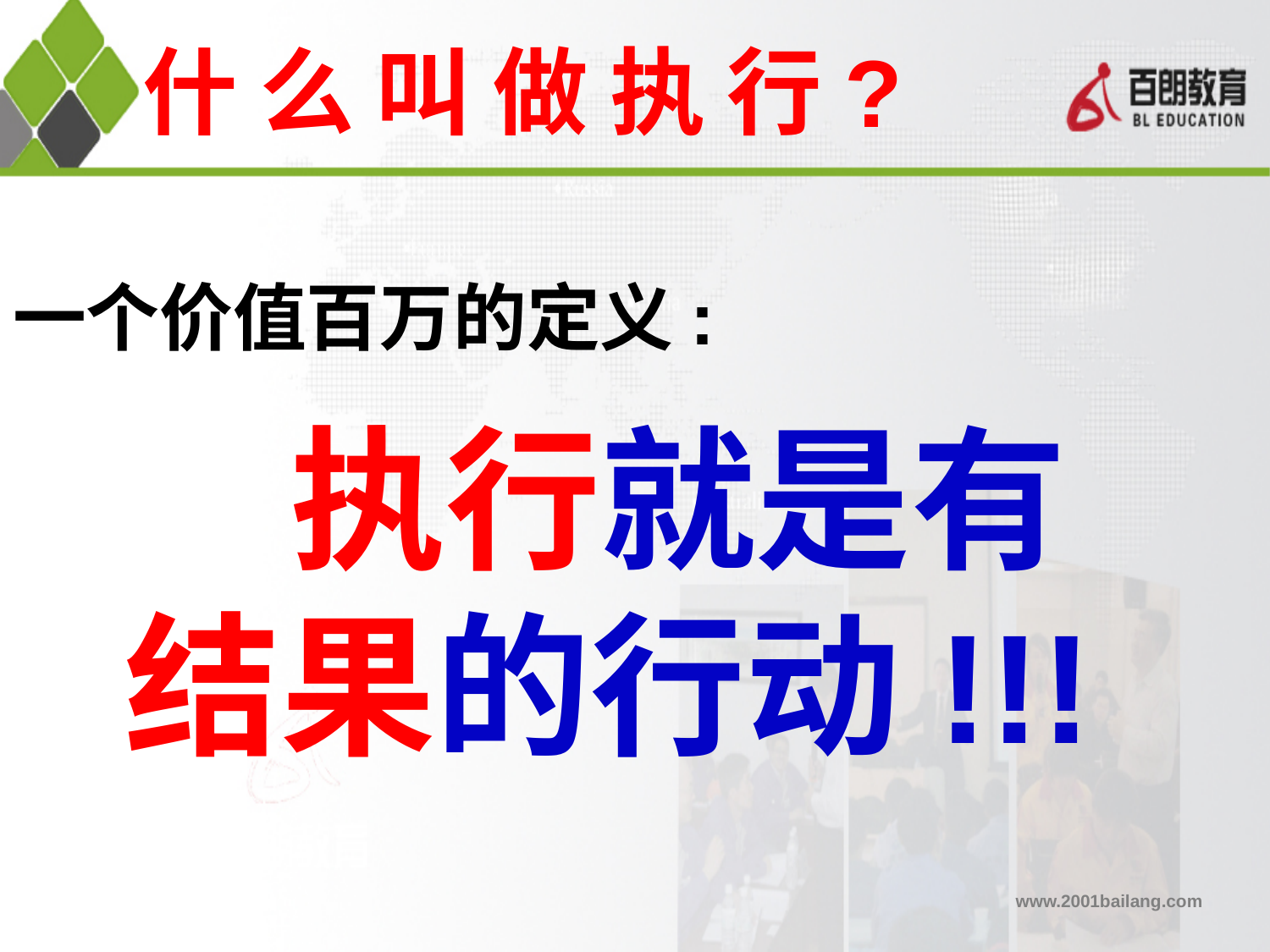

什 么 叫 做 执 行?
一个价值百万的定义:
     执行就是有结果的行动!!!